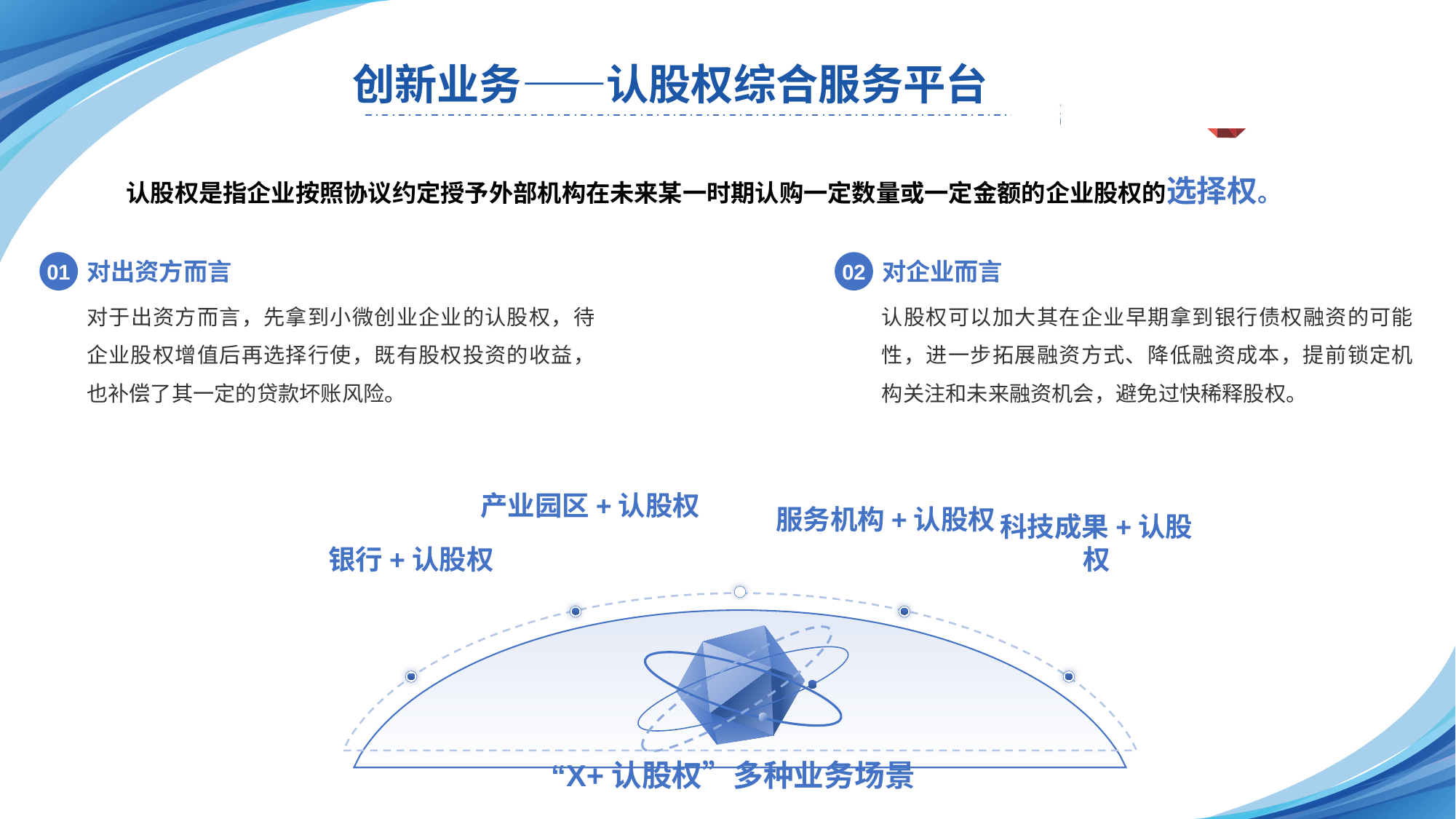

创新业务——认股权综合服务平台
认股权是指企业按照协议约定授予外部机构在未来某一时期认购一定数量或一定金额的企业股权的选择权。

对企业而言
对出资方而言
02
01
认股权可以加大其在企业早期拿到银行债权融资的可能性，进一步拓展融资方式、降低融资成本，提前锁定机构关注和未来融资机会，避免过快稀释股权。
对于出资方而言，先拿到小微创业企业的认股权，待企业股权增值后再选择行使，既有股权投资的收益，也补偿了其一定的贷款坏账风险。

产业园区+认股权
服务机构+认股权
银行+认股权
科技成果+认股权

“X+认股权”多种业务场景